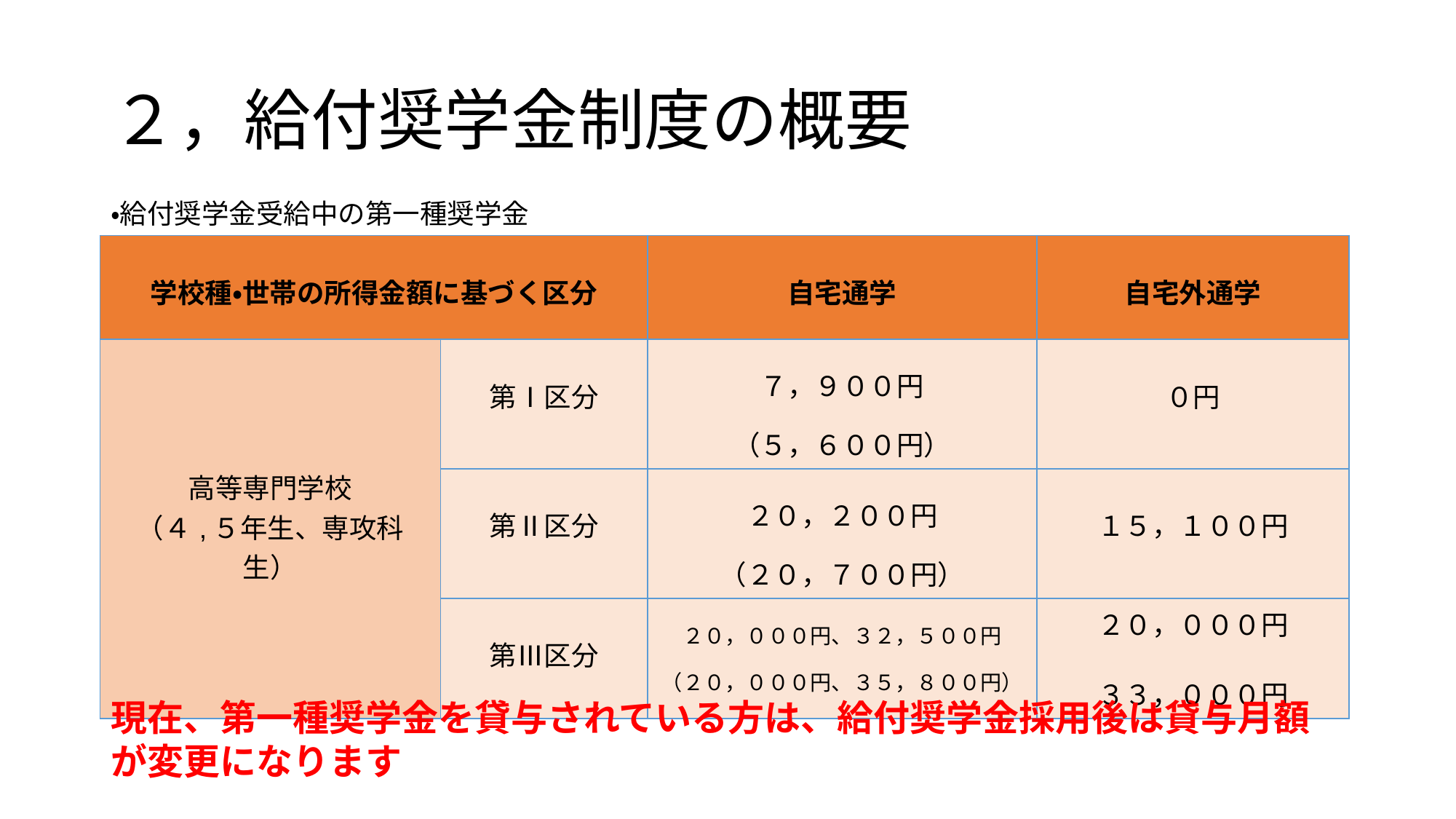

# ２，給付奨学金制度の概要
・給付奨学金受給中の第一種奨学金
| 学校種・世帯の所得金額に基づく区分 |  | 自宅通学 | 自宅外通学 |
| --- | --- | --- | --- |
| 高等専門学校 （４,５年生、専攻科生） | 第Ⅰ区分 | ７，９００円 （５，６００円） | ０円 |
|  | 第Ⅱ区分 | ２０，２００円 （２０，７００円） | １５，１００円 |
|  | 第Ⅲ区分 | ２０，０００円、３２，５００円 （２０，０００円、３５，８００円） | ２０，０００円 ３３，０００円 |
現在、第一種奨学金を貸与されている方は、給付奨学金採用後は貸与月額が変更になります